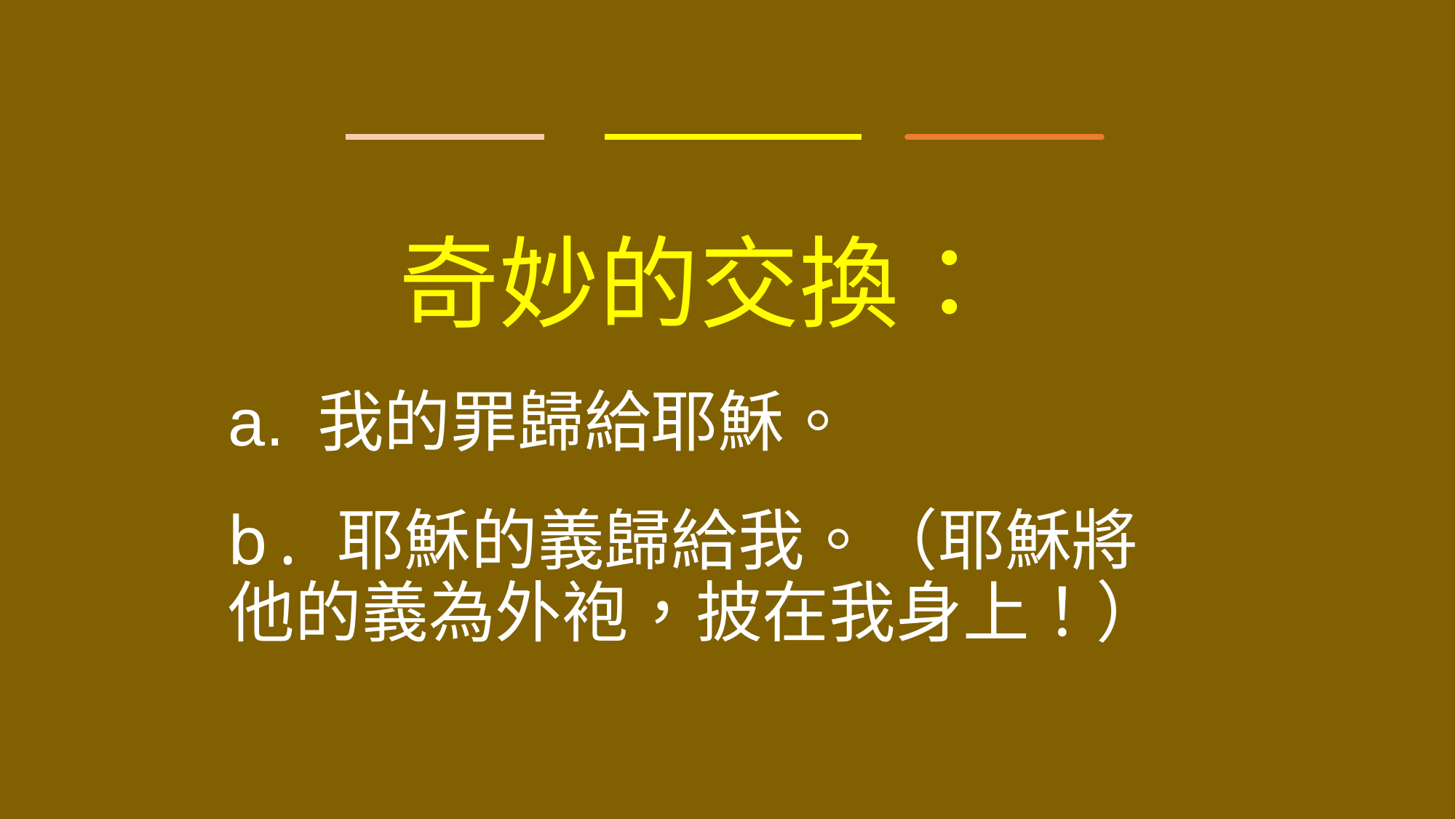

奇妙的交換：

我的罪歸給耶穌。

b.	耶穌的義歸給我。（耶穌將他的義為外袍，披在我身上！）